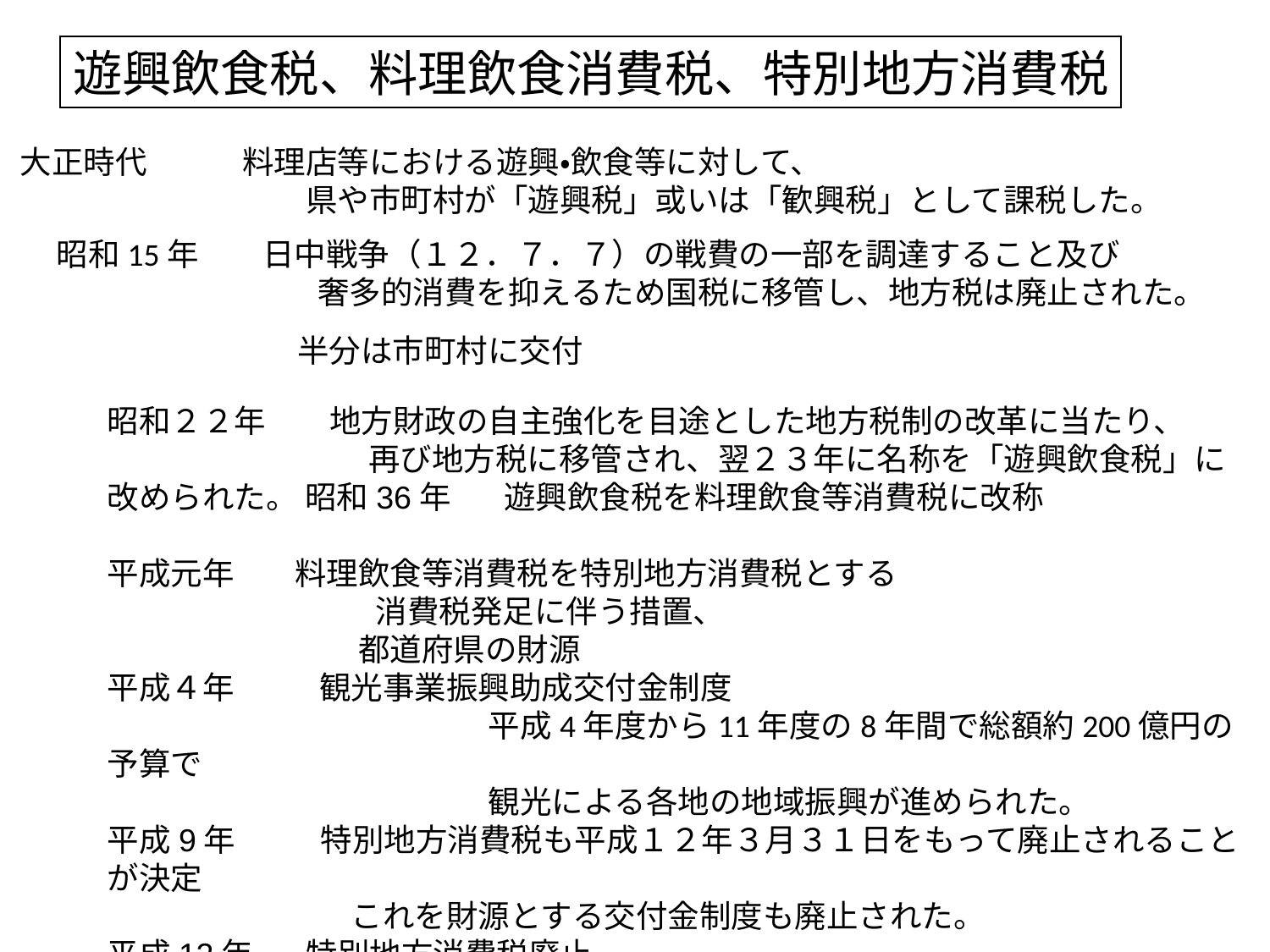

遊興飲食税、料理飲食消費税、特別地方消費税
大正時代　　　料理店等における遊興・飲食等に対して、
　　　　　　　　　県や市町村が「遊興税」或いは「歓興税」として課税した。
　昭和15年　　日中戦争（１２．７．７）の戦費の一部を調達すること及び
　　　　　　　　　 奢多的消費を抑えるため国税に移管し、地方税は廃止された。
半分は市町村に交付
昭和２２年　　地方財政の自主強化を目途とした地方税制の改革に当たり、
　　　　　　　　 再び地方税に移管され、翌２３年に名称を「遊興飲食税」に改められた。 昭和36年　   遊興飲食税を料理飲食等消費税に改称

平成元年　    料理飲食等消費税を特別地方消費税とする
　　　　　　　　  消費税発足に伴う措置、
　　　　　　　    都道府県の財源
平成４年　　   観光事業振興助成交付金制度
　　　　　　　　　　　　平成4年度から11年度の8年間で総額約200億円の予算で
　　　　　　　　　　　　観光による各地の地域振興が進められた。
平成9年　　   特別地方消費税も平成１２年３月３１日をもって廃止されることが決定
　　　　　　　   これを財源とする交付金制度も廃止された。
平成12年　   特別地方消費税廃止